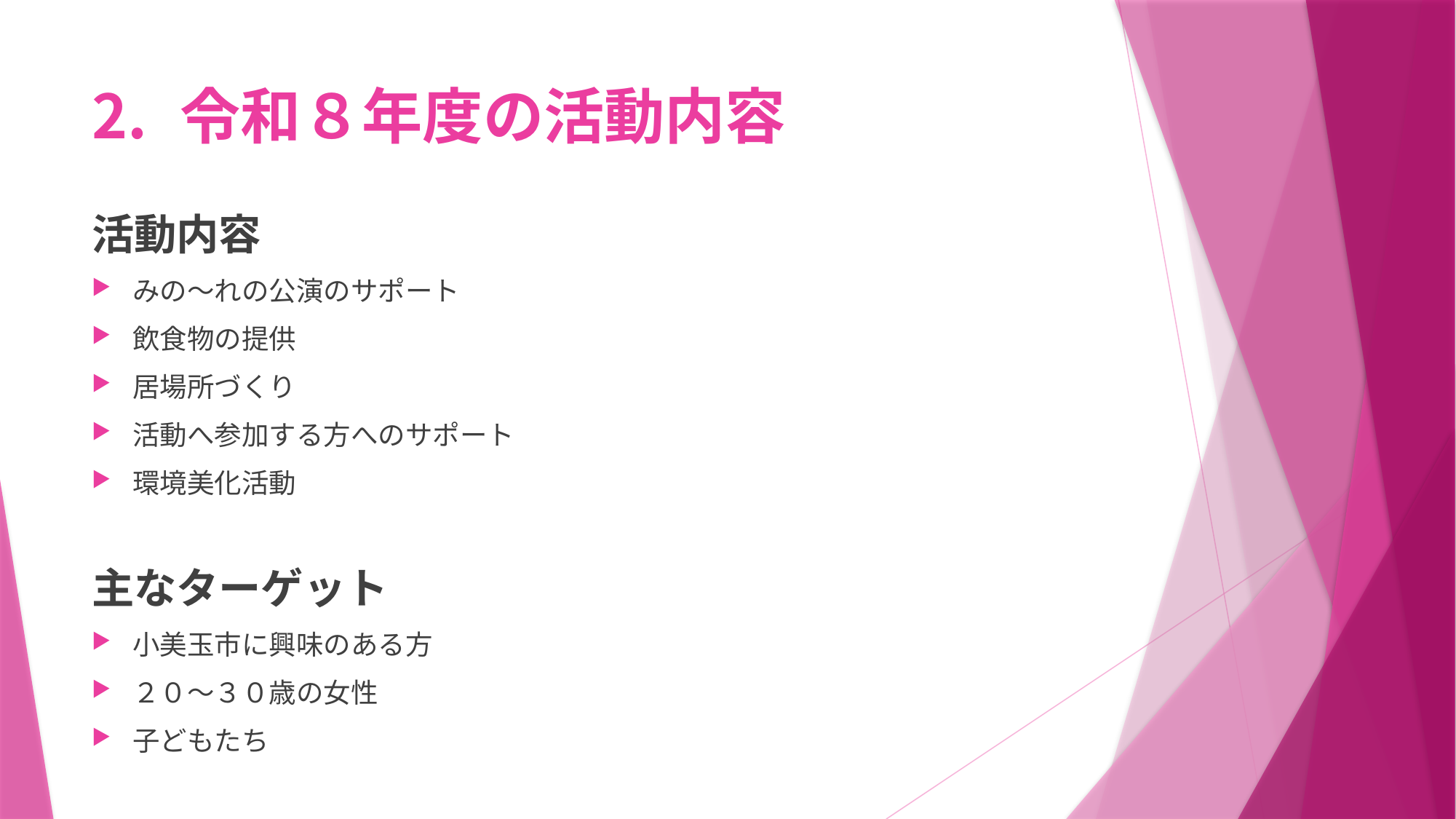

# 令和８年度の活動内容
活動内容
みの～れの公演のサポート
飲食物の提供
居場所づくり
活動へ参加する方へのサポート
環境美化活動

主なターゲット
小美玉市に興味のある方
２０～３０歳の女性
子どもたち